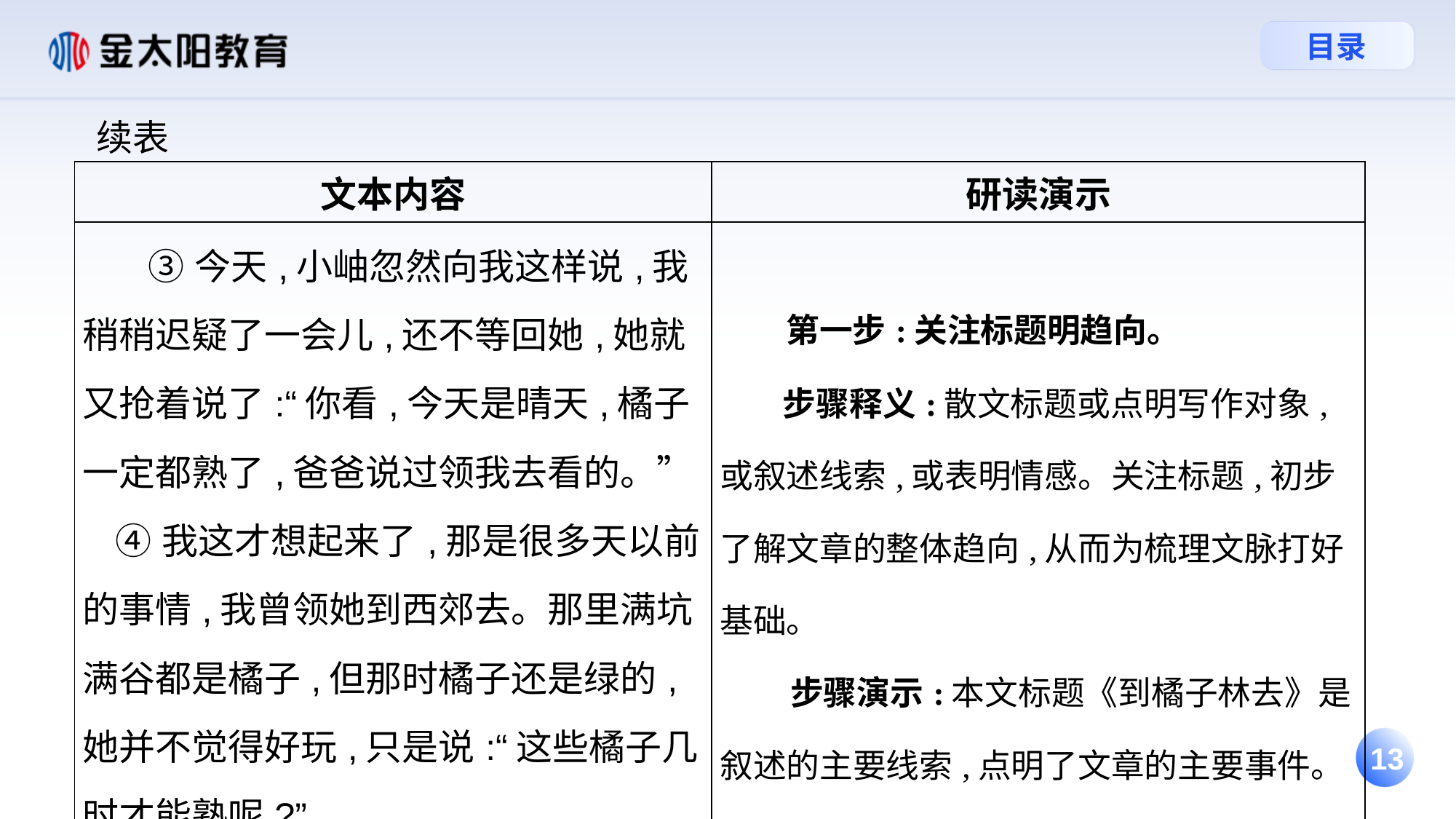

续表

| 文本内容 | 研读演示 |
| --- | --- |
| ③今天,小岫忽然向我这样说,我稍稍迟疑了一会儿,还不等回她,她就又抢着说了:“你看,今天是晴天,橘子一定都熟了,爸爸说过领我去看的。” ④我这才想起来了,那是很多天以前的事情,我曾领她到西郊去。那里满坑满谷都是橘子,但那时橘子还是绿的,她并不觉得好玩,只是说:“这些橘子几时才能熟呢?” | 第一步:关注标题明趋向。 步骤释义:散文标题或点明写作对象,或叙述线索,或表明情感。关注标题,初步了解文章的整体趋向,从而为梳理文脉打好基础。 步骤演示:本文标题《到橘子林去》是叙述的主要线索,点明了文章的主要事件。 |